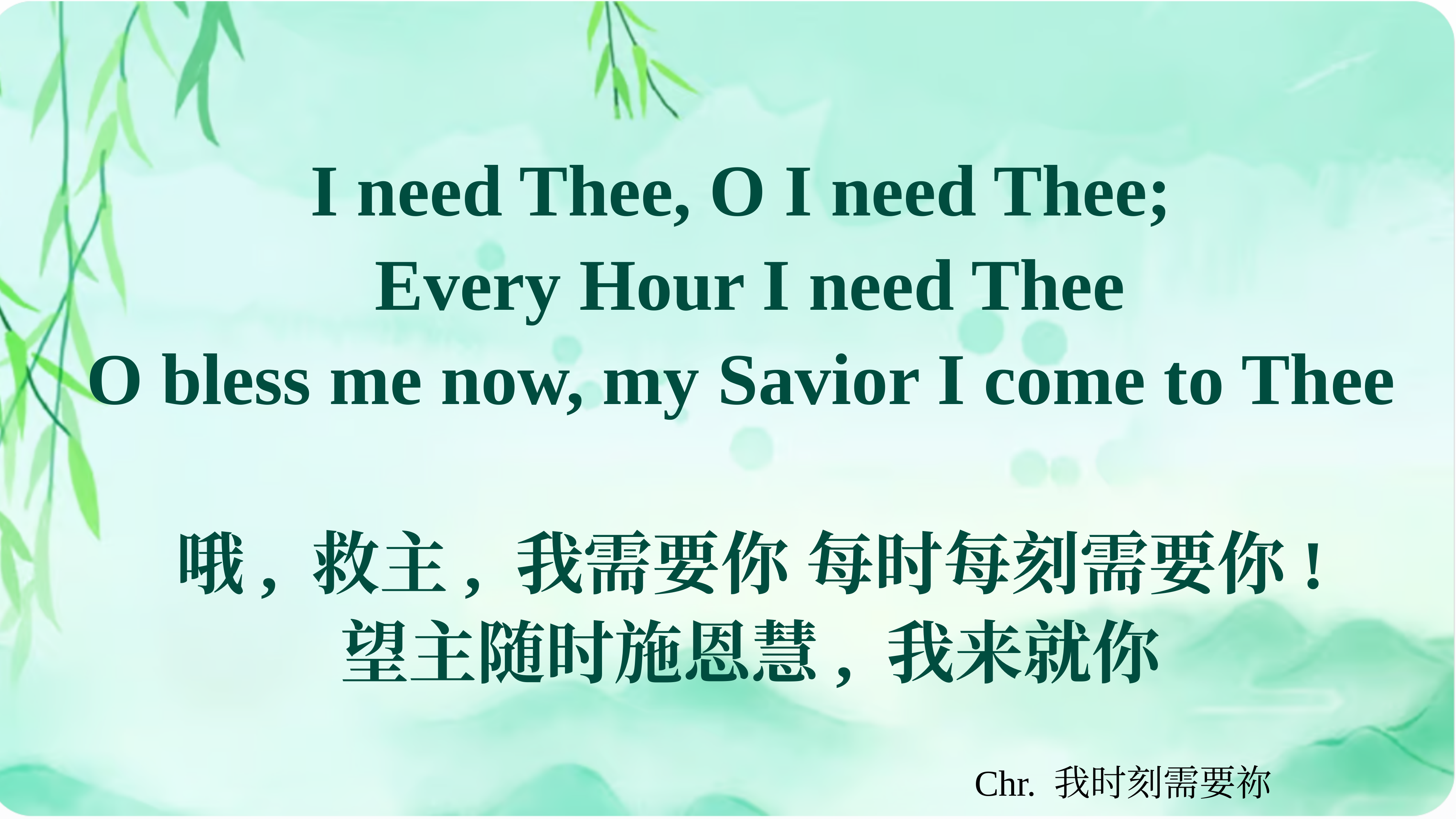

I need Thee, O I need Thee;
Every Hour I need Thee
O bless me now, my Savior I come to Thee

哦, 救主, 我需要你 每时每刻需要你!
望主随时施恩慧, 我来就你
Chr. 我时刻需要祢